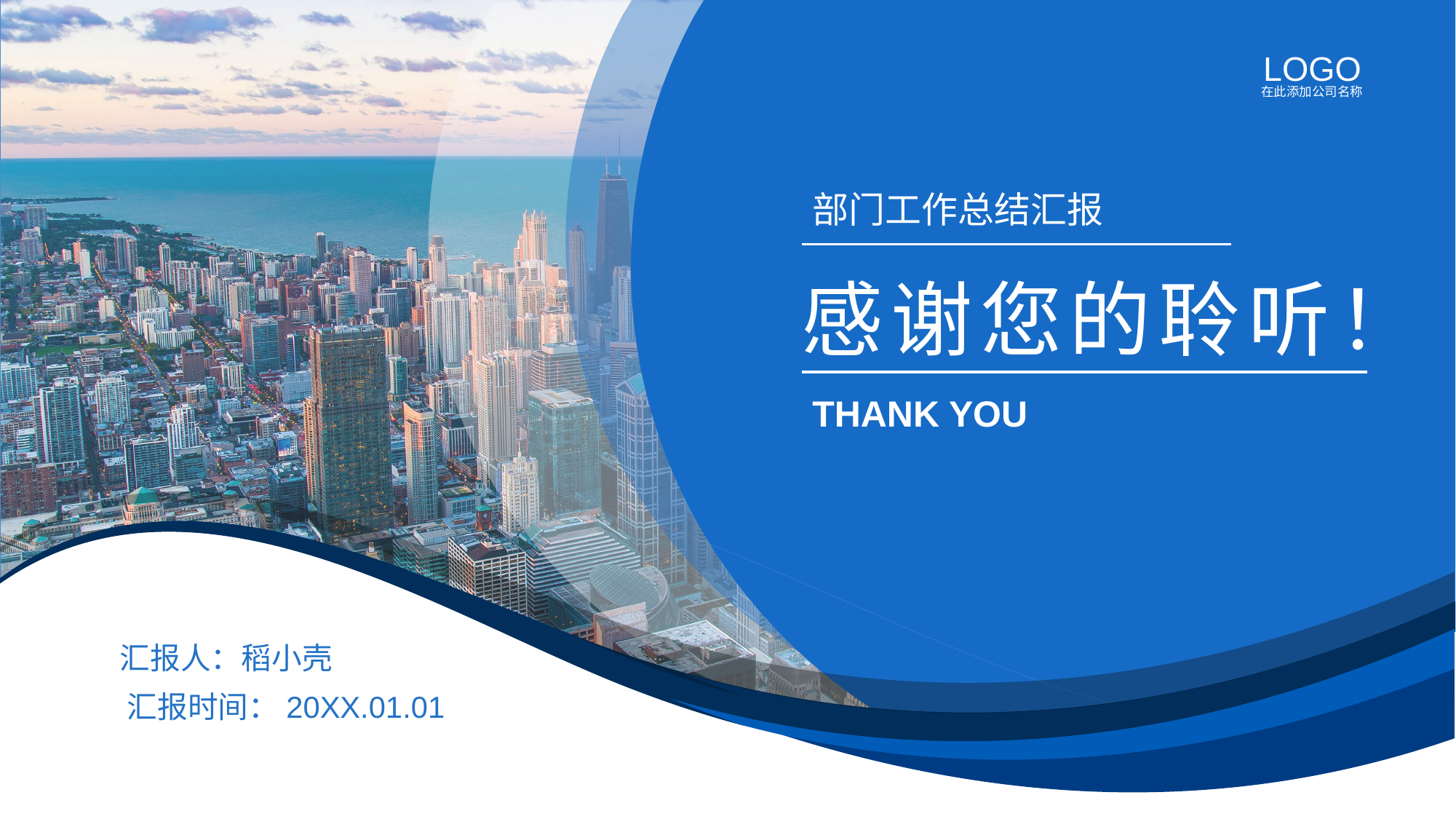

LOGO
在此添加公司名称
部门工作总结汇报
感谢您的聆听！
THANK YOU
汇报人：稻小壳
汇报时间：20XX.01.01